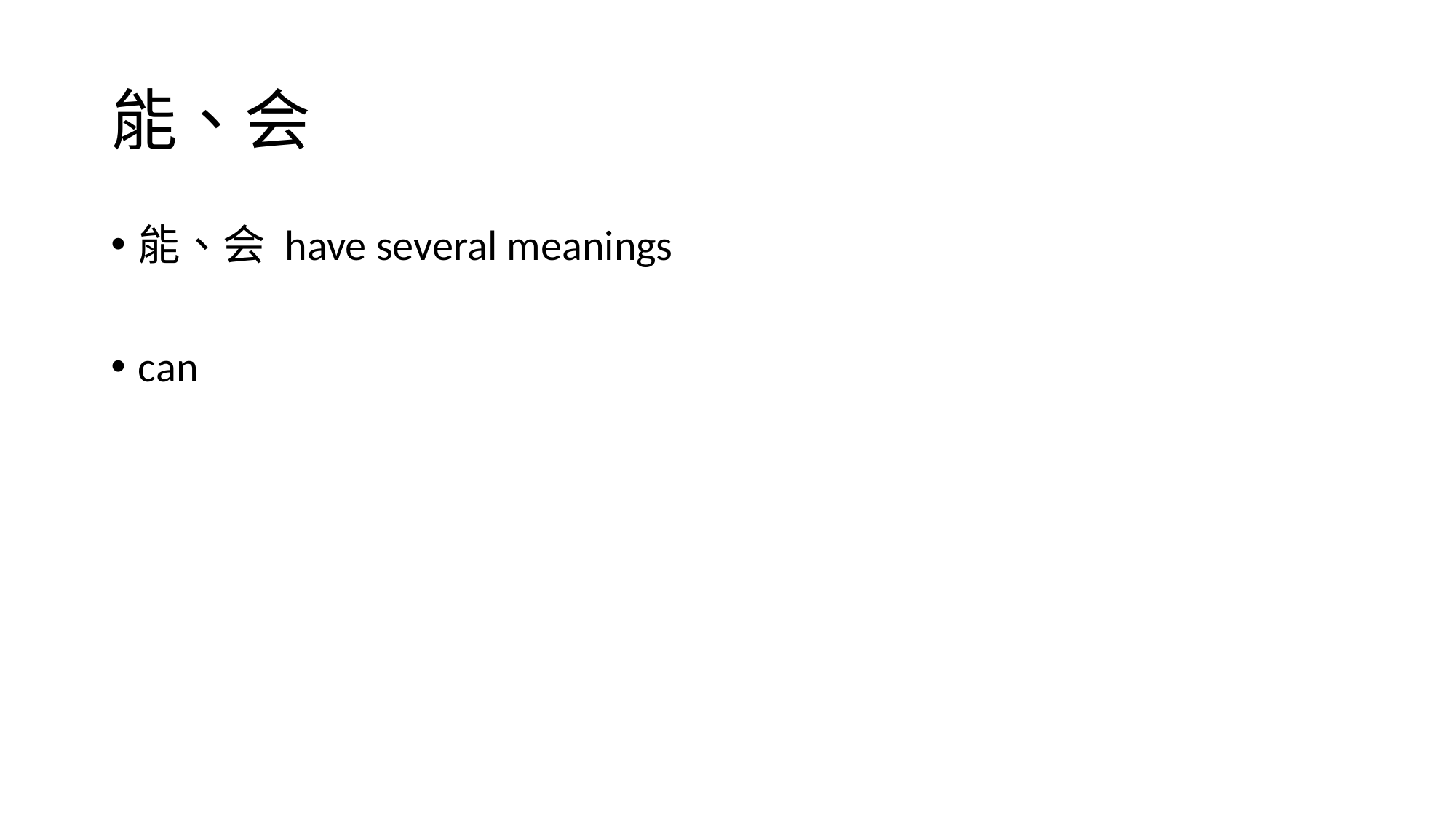

# 能、会
能、会 have several meanings

can